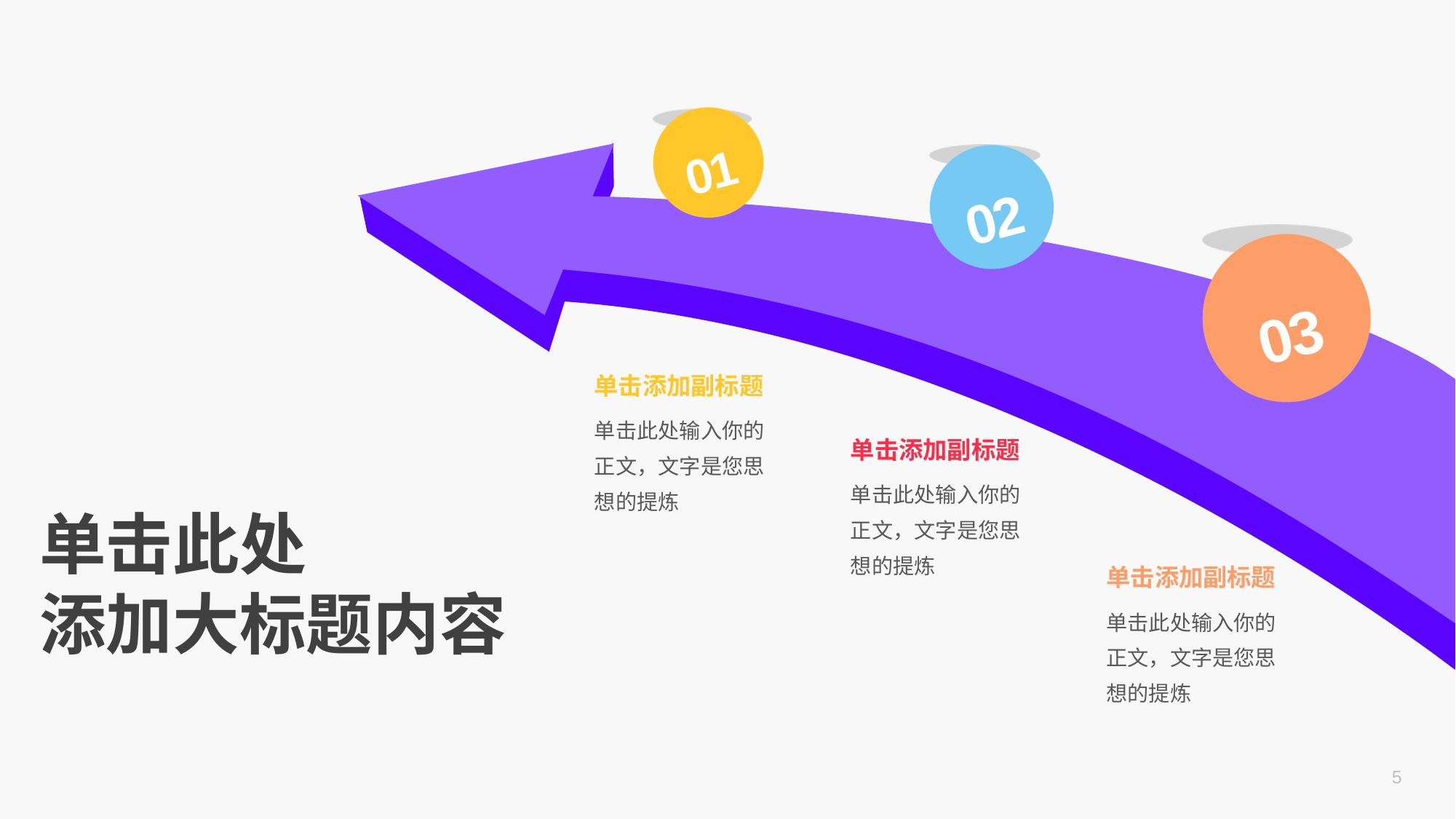

01

02

03
单击添加副标题
单击此处输入你的正文，文字是您思想的提炼
单击添加副标题
单击此处输入你的正文，文字是您思想的提炼
单击此处
添加大标题内容
单击添加副标题
单击此处输入你的正文，文字是您思想的提炼